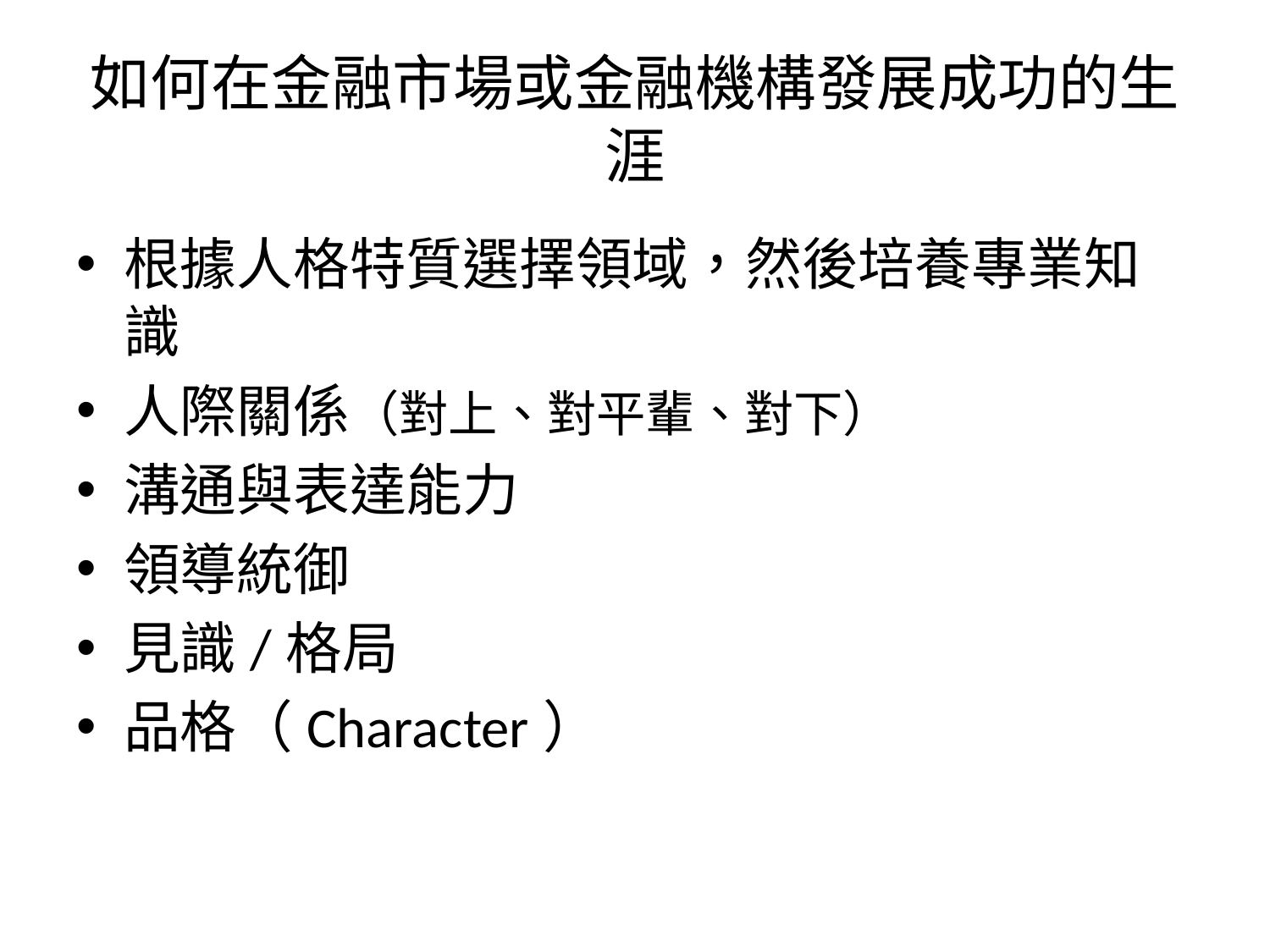

# 如何在金融市場或金融機構發展成功的生涯
根據人格特質選擇領域，然後培養專業知識
人際關係（對上、對平輩、對下）
溝通與表達能力
領導統御
見識/格局
品格（Character）